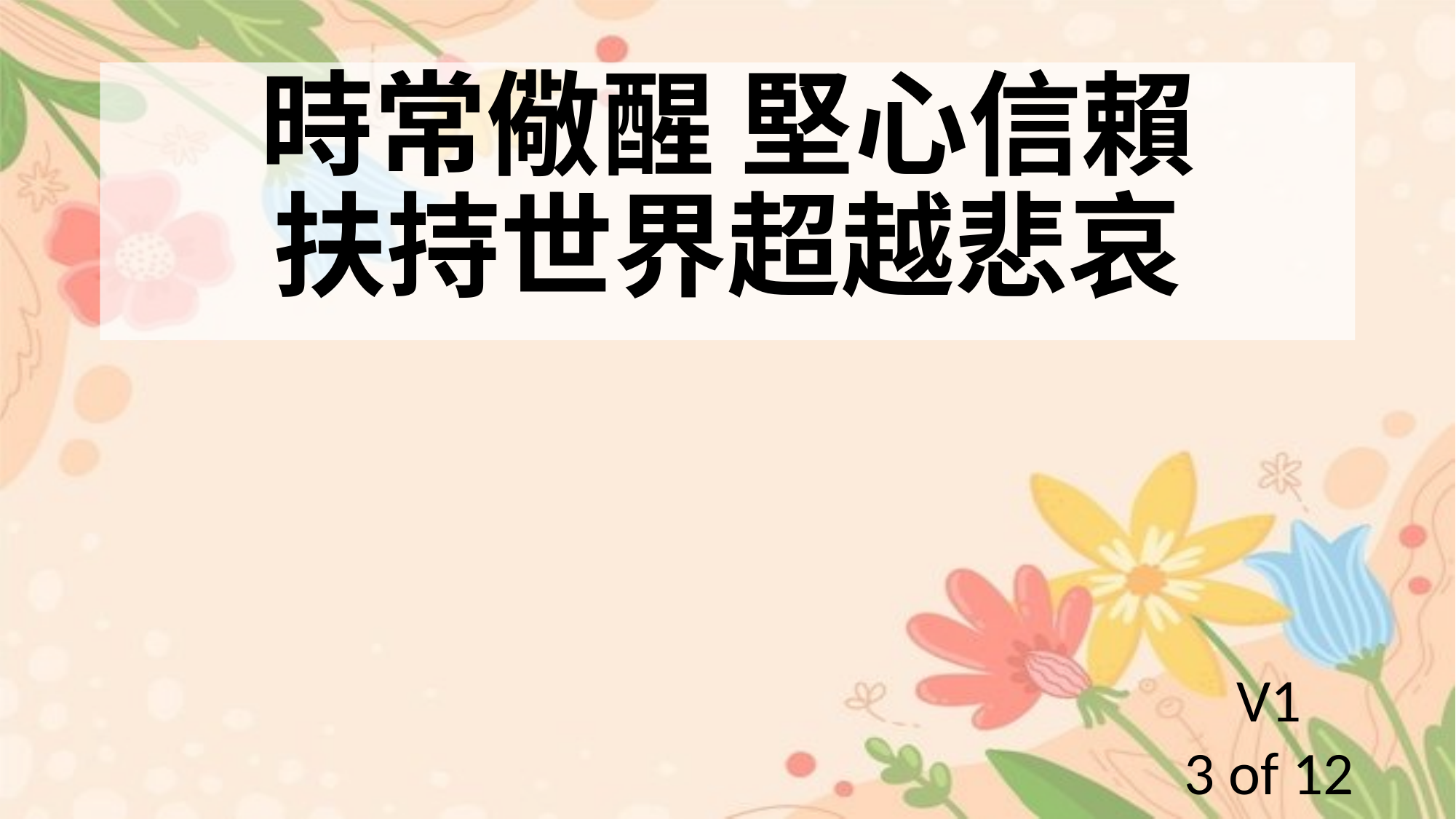

時常儆醒 堅心信賴
扶持世界超越悲哀
V1
3 of 12